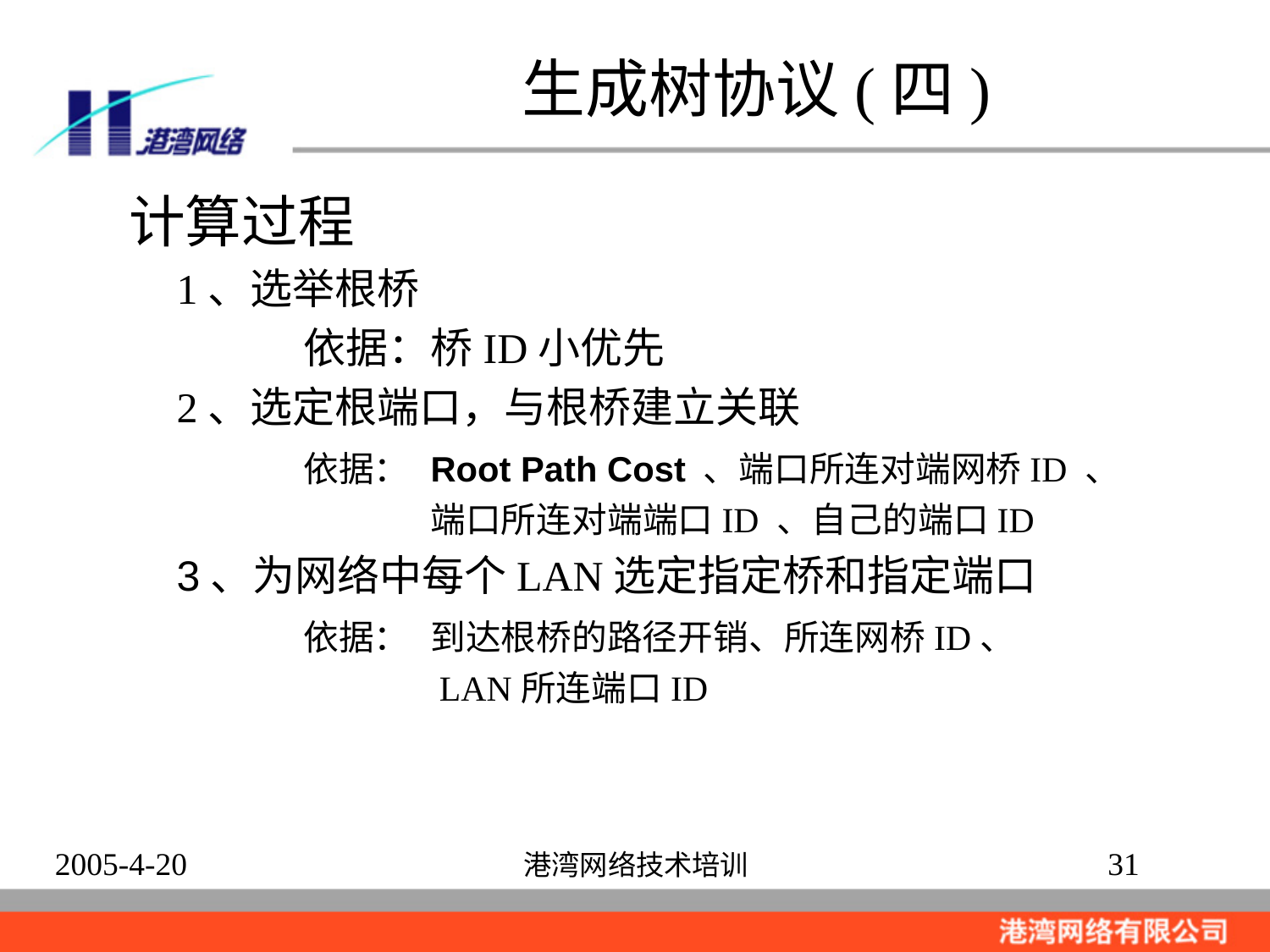

# 生成树协议(四)
计算过程
	1、选举根桥
		依据：桥ID小优先
	2、选定根端口，与根桥建立关联
		依据： 	Root Path Cost 、端口所连对端网桥ID 、
			端口所连对端端口ID 、自己的端口ID
	3、为网络中每个LAN选定指定桥和指定端口
		依据：	到达根桥的路径开销、所连网桥ID、
			 LAN所连端口ID